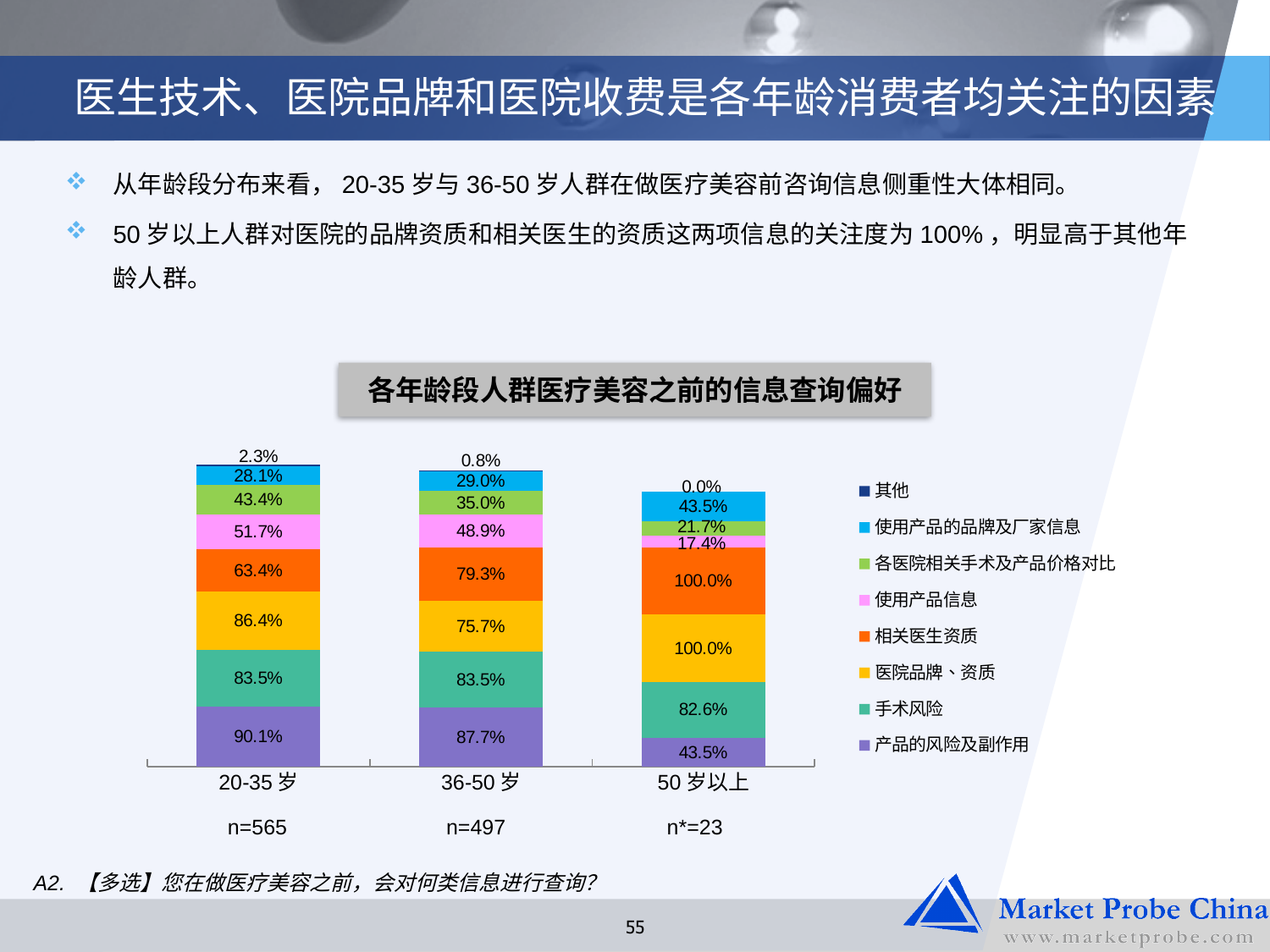

# 医生技术、医院品牌和医院收费是各年龄消费者均关注的因素
从年龄段分布来看，20-35岁与36-50岁人群在做医疗美容前咨询信息侧重性大体相同。
50岁以上人群对医院的品牌资质和相关医生的资质这两项信息的关注度为100%，明显高于其他年龄人群。
各年龄段人群医疗美容之前的信息查询偏好

### Chart

| Category | 产品的风险及副作用 | 手术风险 | 医院品牌、资质 | 相关医生资质 | 使用产品信息 | 各医院相关手术及产品价格对比 | 使用产品的品牌及厂家信息 | 其他 |
|---|---|---|---|---|---|---|---|---|
| 20-35岁 | 0.9008849557522123 | 0.8353982300884961 | 0.8637168141592922 | 0.6336283185840714 | 0.5168141592920351 | 0.4336283185840709 | 0.2814159292035398 | 0.023008849557522134 |
| 36-50岁 | 0.8772635814889336 | 0.8350100603621733 | 0.756539235412475 | 0.7927565392354124 | 0.48893360160965815 | 0.35010060362173034 | 0.2897384305835009 | 0.00804828973843058 |
| 50岁以上 | 0.4347826086956524 | 0.826086956521739 | 1.0 | 1.0 | 0.17391304347826098 | 0.2173913043478262 | 0.4347826086956524 | 0.0 |
| n=565 | n=497 | n\*=23 |
| --- | --- | --- |
A2. 【多选】您在做医疗美容之前，会对何类信息进行查询？
55